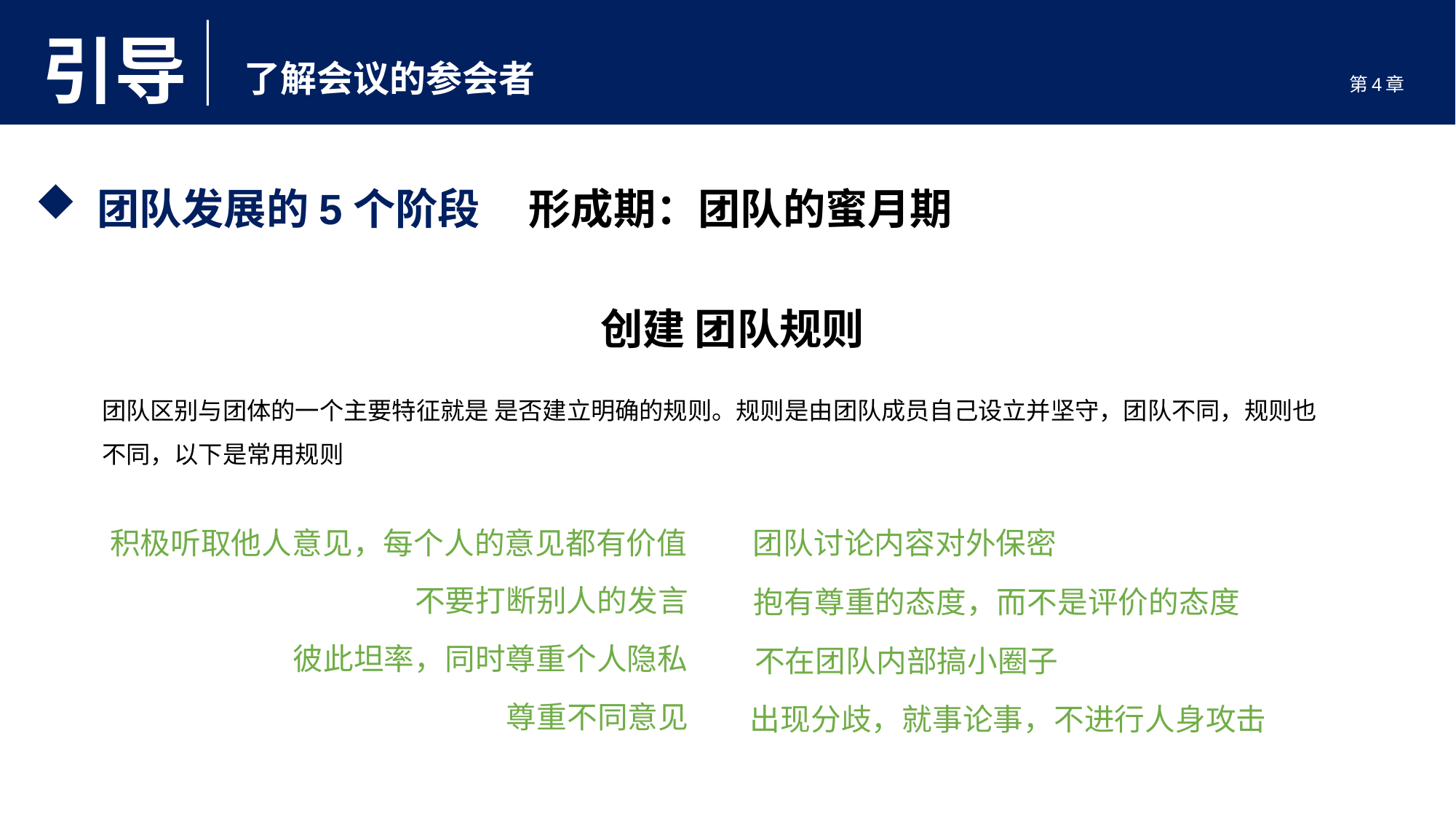

引导

了解会议的参会者
第4章
 团队发展的5个阶段
形成期：团队的蜜月期
创建 团队规则
团队区别与团体的一个主要特征就是 是否建立明确的规则。规则是由团队成员自己设立并坚守，团队不同，规则也不同，以下是常用规则
积极听取他人意见，每个人的意见都有价值
团队讨论内容对外保密
不要打断别人的发言
抱有尊重的态度，而不是评价的态度
彼此坦率，同时尊重个人隐私
不在团队内部搞小圈子
尊重不同意见
出现分歧，就事论事，不进行人身攻击